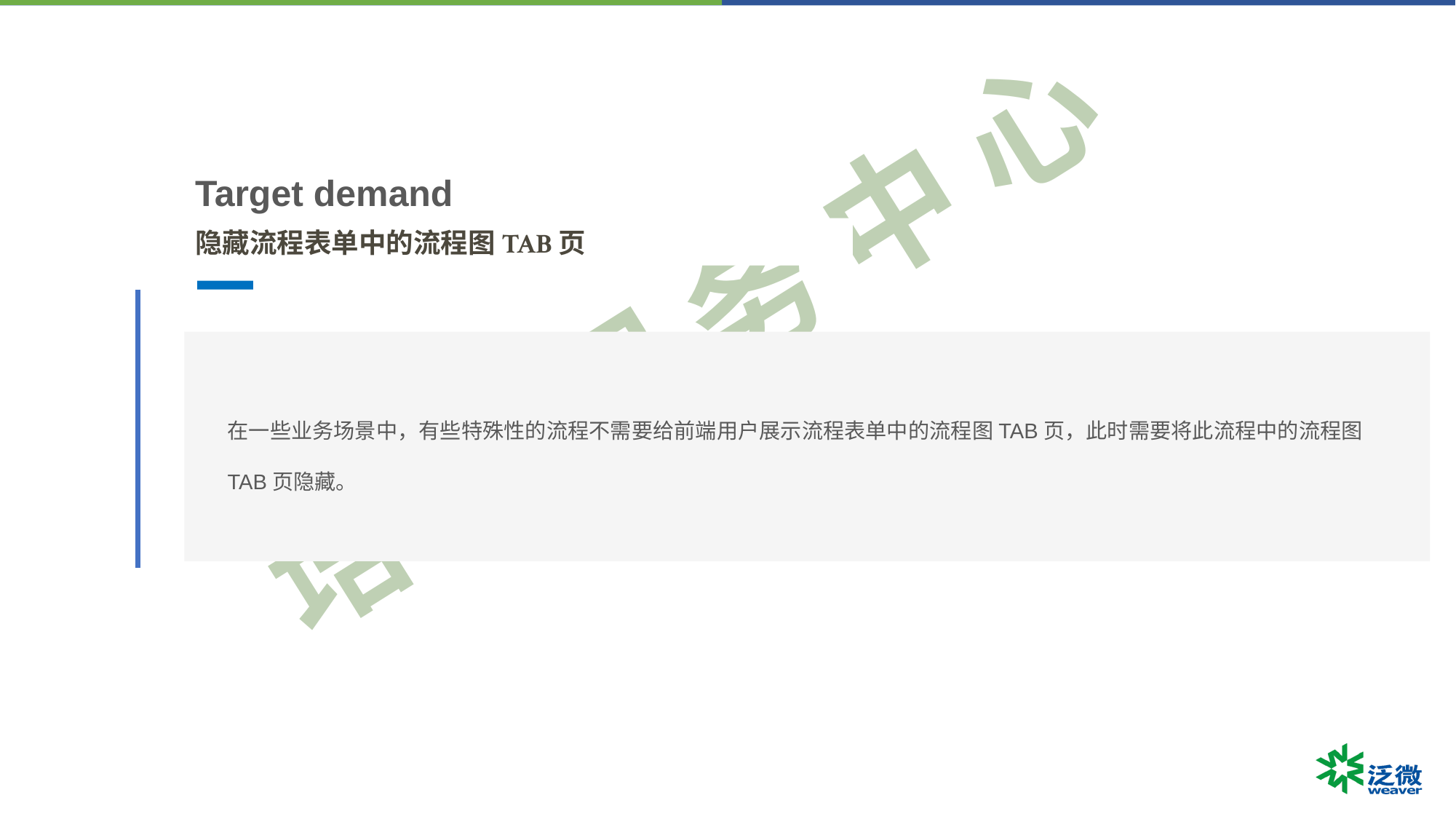

Target demand

隐藏流程表单中的流程图TAB页

在一些业务场景中，有些特殊性的流程不需要给前端用户展示流程表单中的流程图TAB页，此时需要将此流程中的流程图TAB页隐藏。